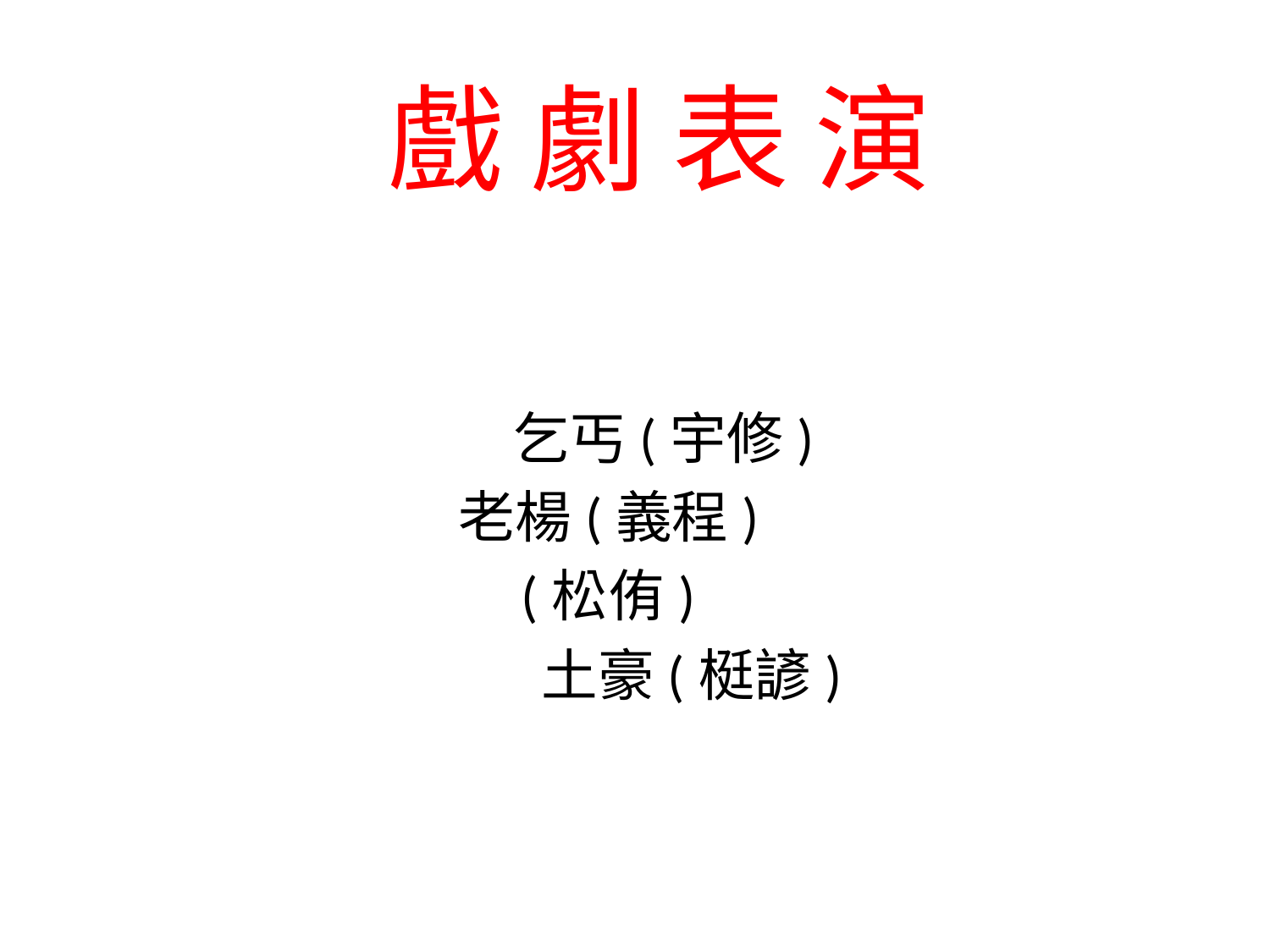

# 戲 劇 表 演
乞丐(宇修)
                         老楊(義程)
                               (松侑)
                               土豪(梃諺)